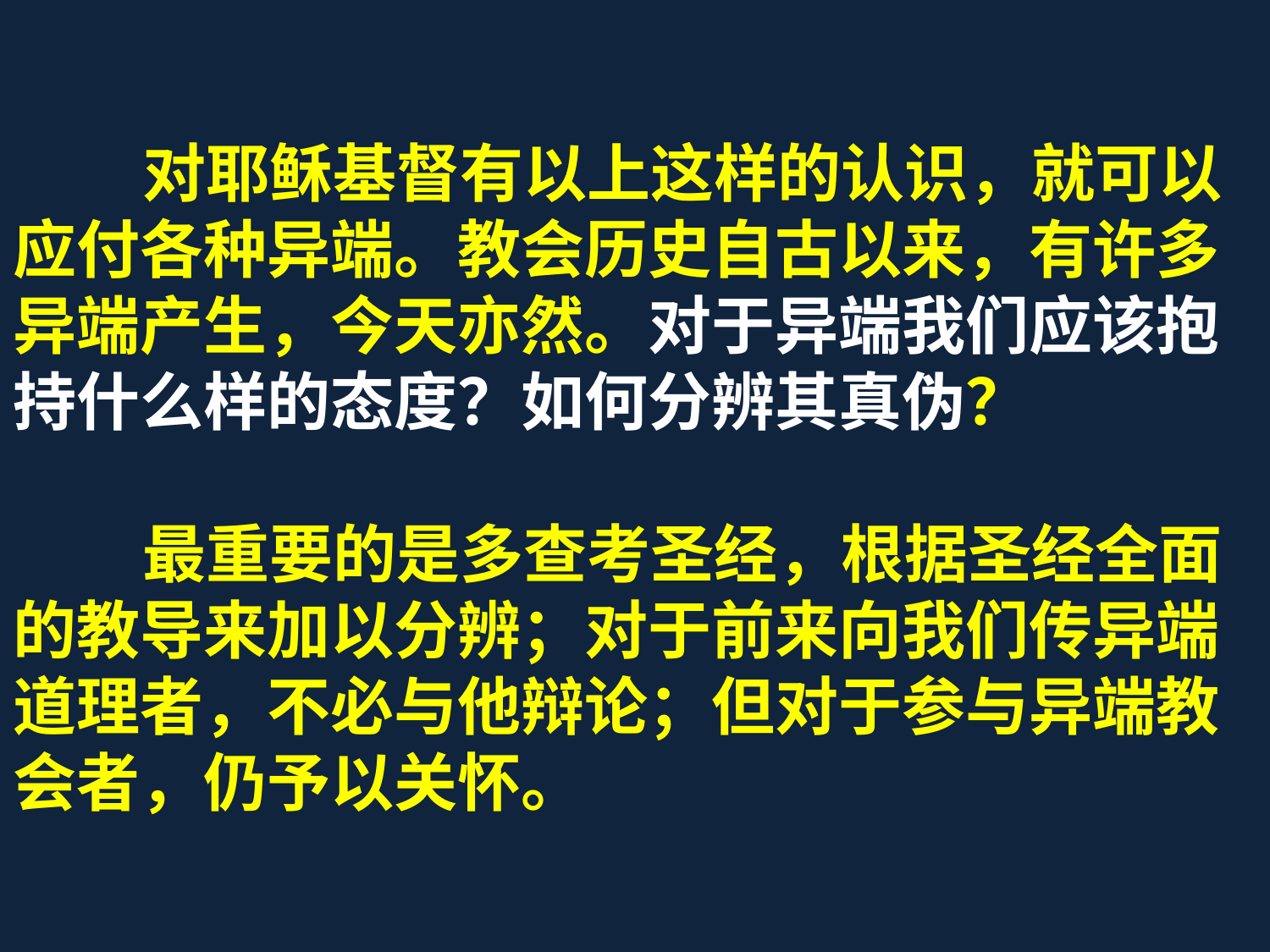

对耶稣基督有以上这样的认识，就可以应付各种异端。教会历史自古以来，有许多异端产生，今天亦然。对于异端我们应该抱持什么样的态度？如何分辨其真伪？

        最重要的是多查考圣经，根据圣经全面的教导来加以分辨；对于前来向我们传异端道理者，不必与他辩论；但对于参与异端教会者，仍予以关怀。